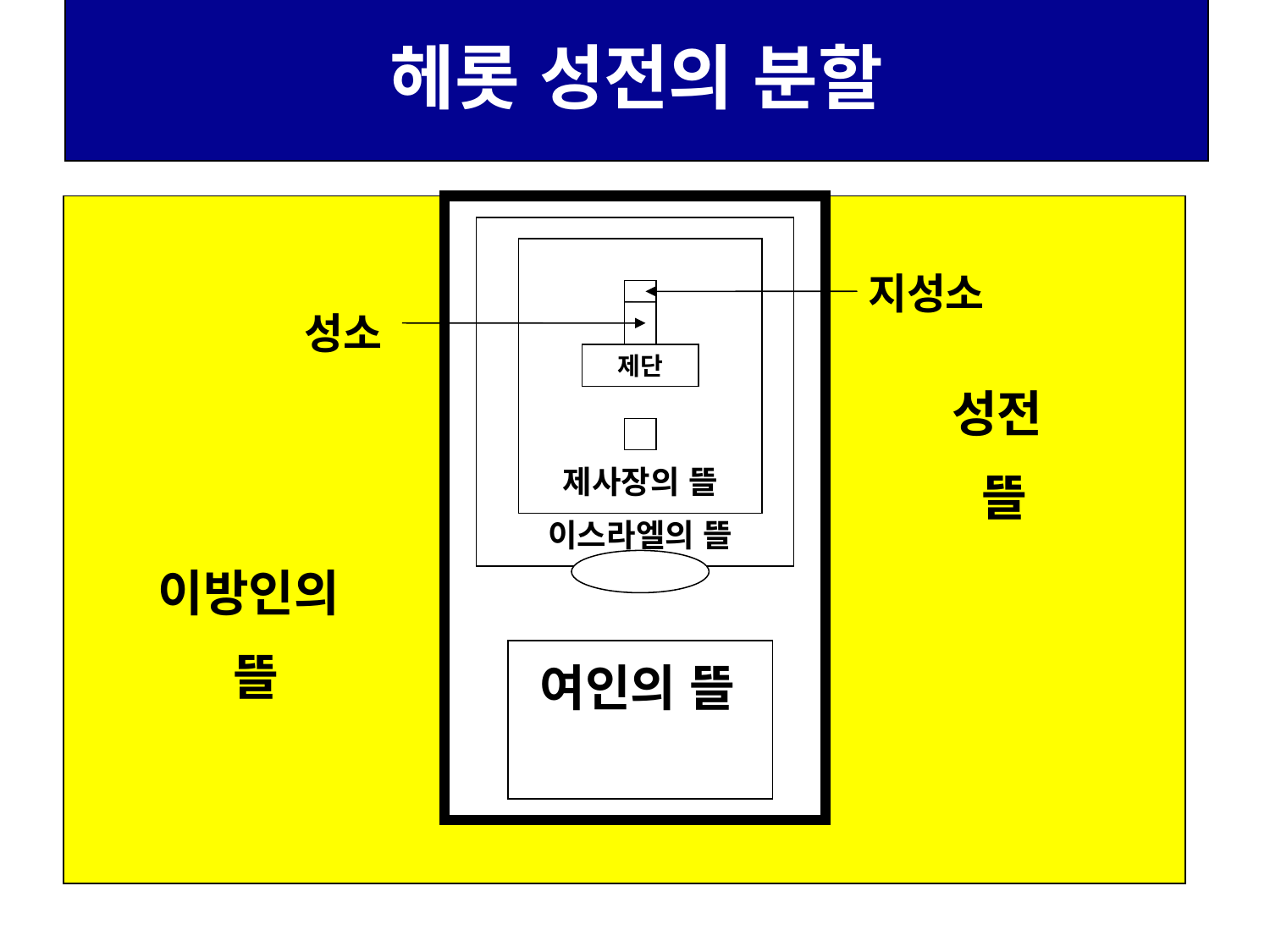

헤롯 성전의 분할

지성소

성소

제단
성전
뜰

제사장의 뜰
이스라엘의 뜰

이방인의
뜰

여인의 뜰